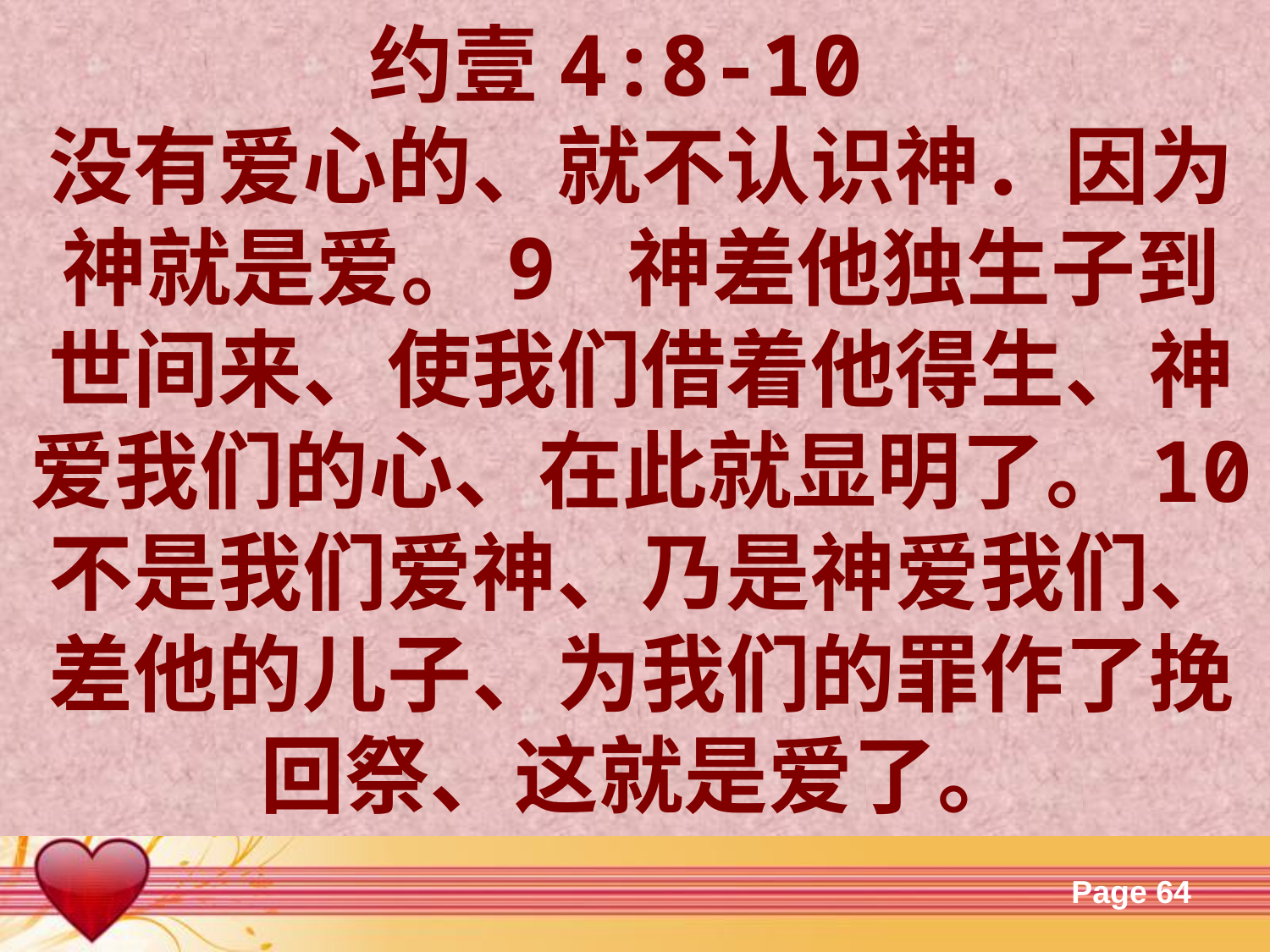

约壹4:8-10
没有爱心的、就不认识神．因为神就是爱。9 神差他独生子到世间来、使我们借着他得生、神爱我们的心、在此就显明了。10 不是我们爱神、乃是神爱我们、差他的儿子、为我们的罪作了挽回祭、这就是爱了。